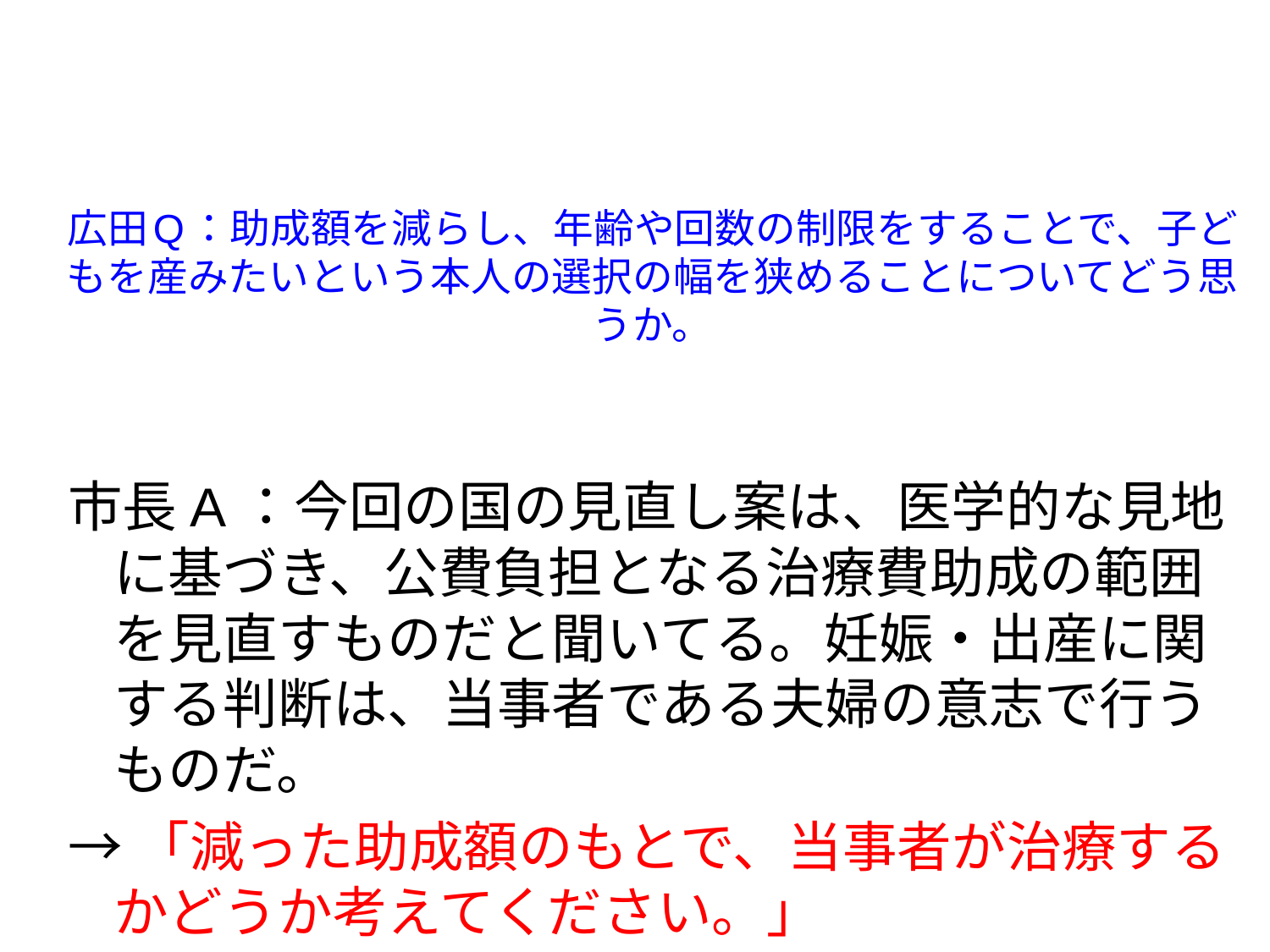

# 広田Q：助成額を減らし、年齢や回数の制限をすることで、子どもを産みたいという本人の選択の幅を狭めることについてどう思うか。
市長A：今回の国の見直し案は、医学的な見地に基づき、公費負担となる治療費助成の範囲を見直すものだと聞いてる。妊娠・出産に関する判断は、当事者である夫婦の意志で行うものだ。
→「減った助成額のもとで、当事者が治療するかどうか考えてください。」